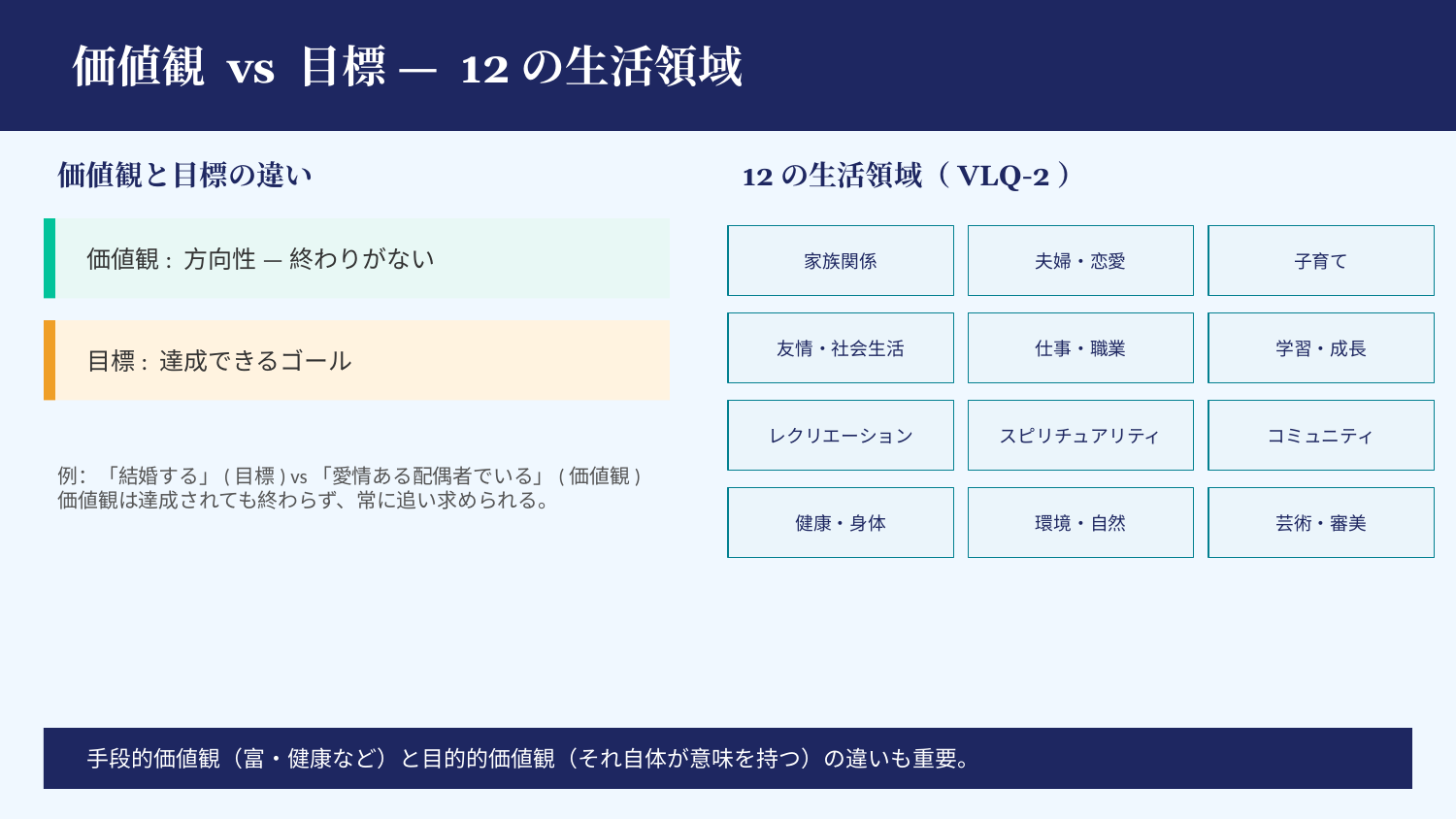

価値観 vs 目標 — 12の生活領域
価値観と目標の違い
12の生活領域（VLQ-2）

価値観: 方向性 — 終わりがない

家族関係

夫婦・恋愛

子育て

友情・社会生活

仕事・職業

学習・成長

目標: 達成できるゴール

レクリエーション

スピリチュアリティ

コミュニティ
例：「結婚する」(目標) vs「愛情ある配偶者でいる」(価値観)
価値観は達成されても終わらず、常に追い求められる。

健康・身体

環境・自然

芸術・審美

手段的価値観（富・健康など）と目的的価値観（それ自体が意味を持つ）の違いも重要。